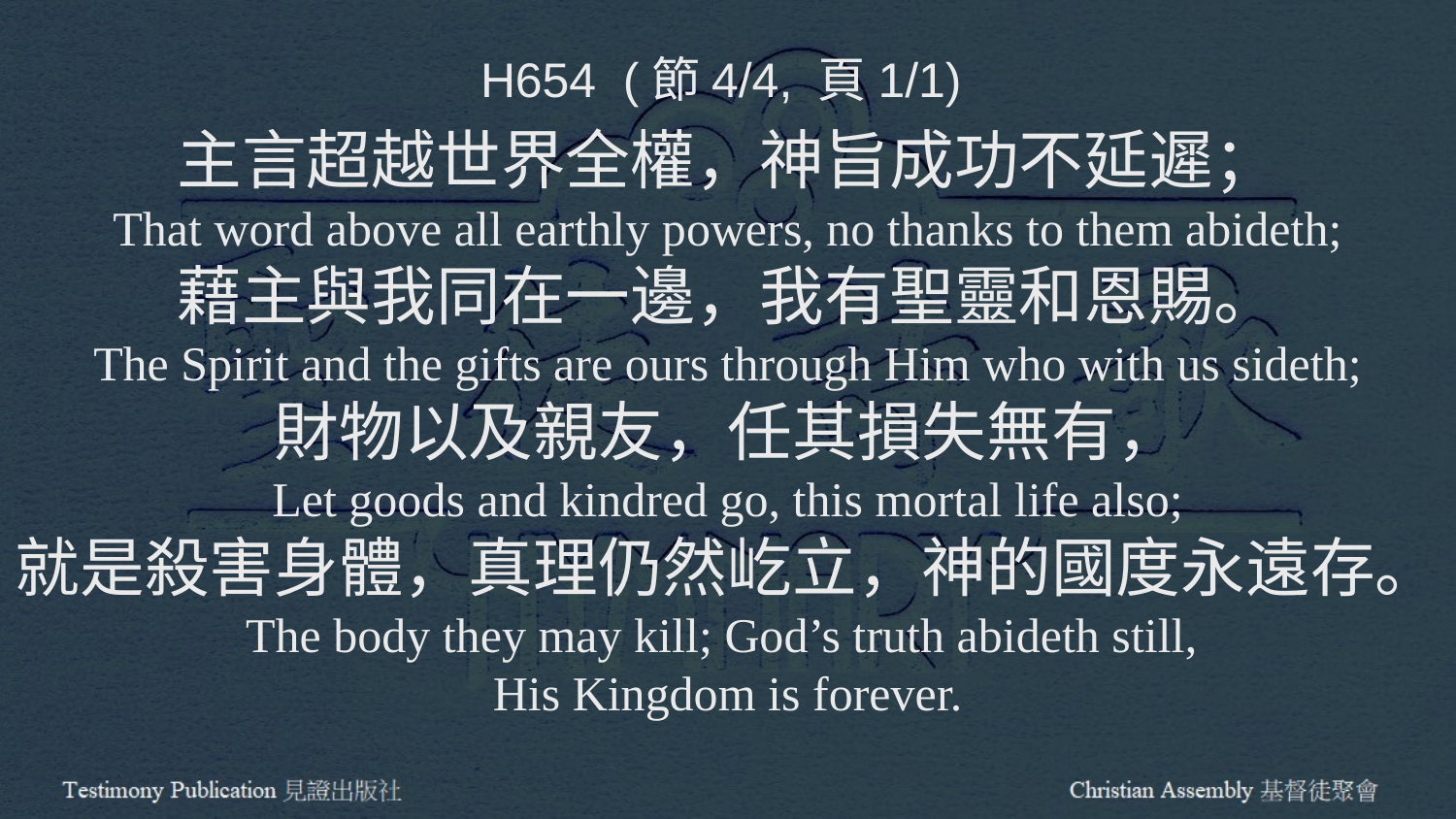

H654  (節4/4, 頁1/1)
主言超越世界全權，神旨成功不延遲；
That word above all earthly powers, no thanks to them abideth;
藉主與我同在一邊，我有聖靈和恩賜。
The Spirit and the gifts are ours through Him who with us sideth;
財物以及親友，任其損失無有，
Let goods and kindred go, this mortal life also;
就是殺害身體，真理仍然屹立，神的國度永遠存。
The body they may kill; God’s truth abideth still,
His Kingdom is forever.